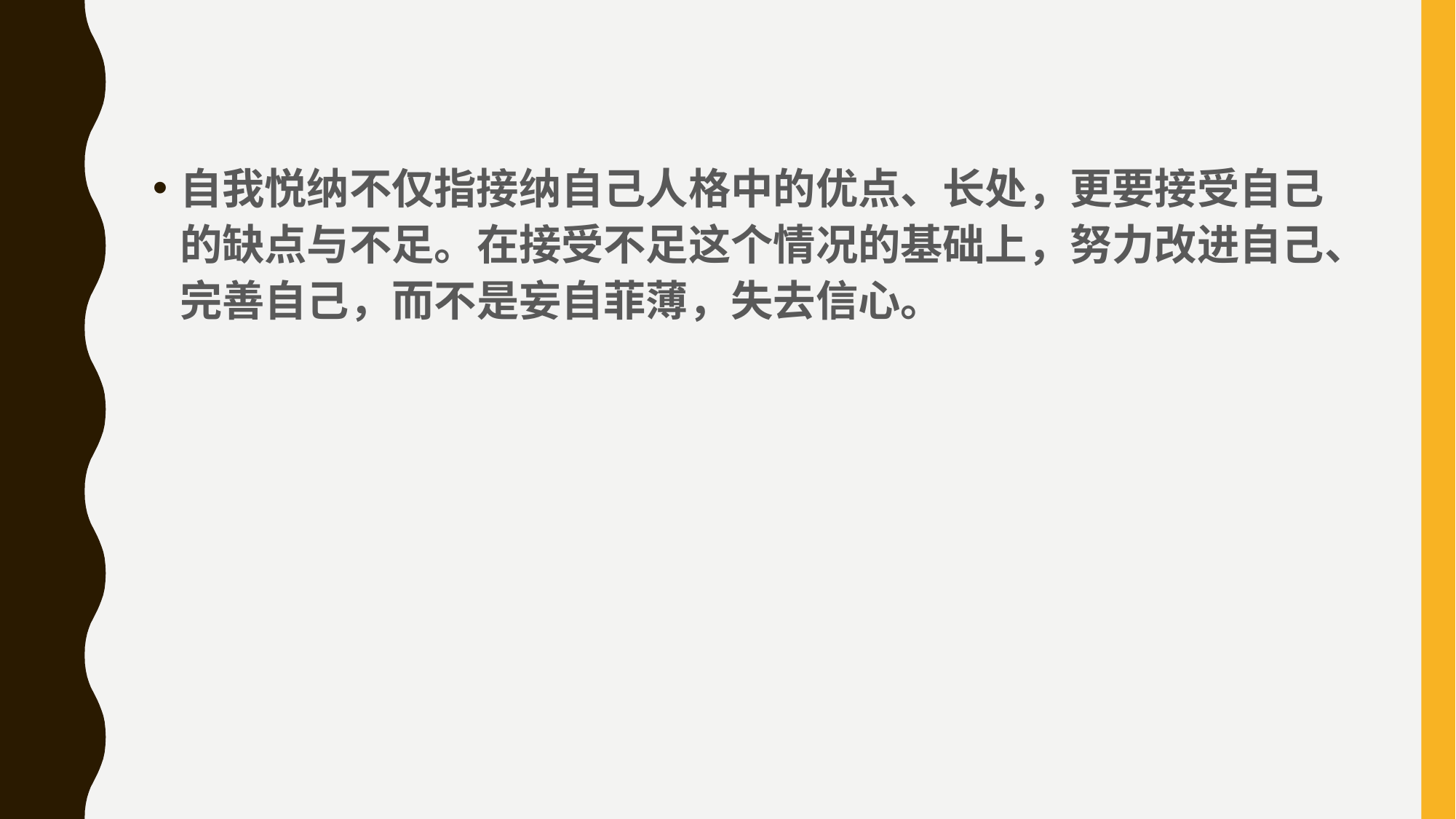

自我悦纳不仅指接纳自己人格中的优点、长处，更要接受自己的缺点与不足。在接受不足这个情况的基础上，努力改进自己、完善自己，而不是妄自菲薄，失去信心。